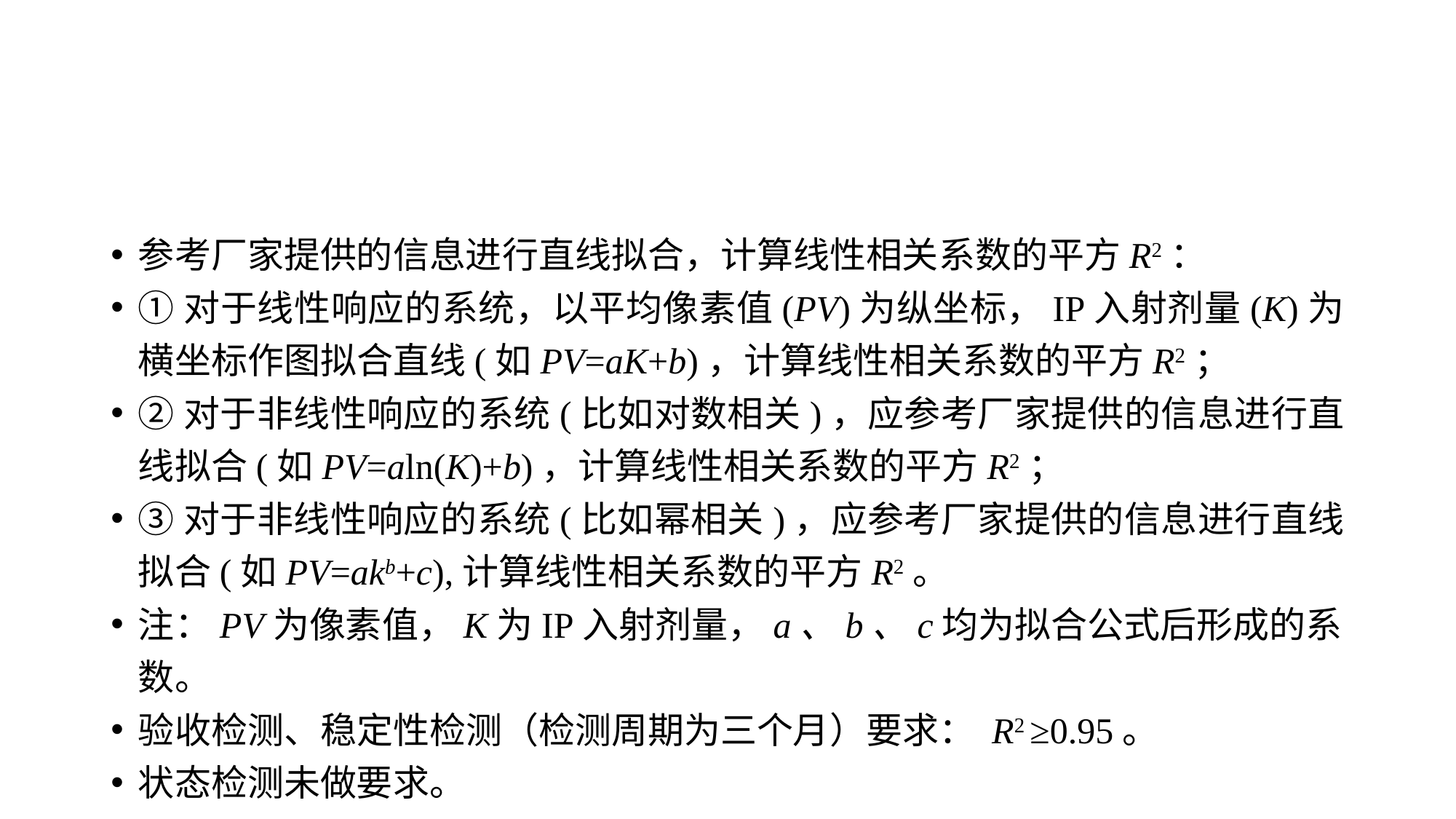

#
参考厂家提供的信息进行直线拟合，计算线性相关系数的平方R2：
①对于线性响应的系统，以平均像素值(PV)为纵坐标，IP入射剂量(K)为横坐标作图拟合直线(如PV=aK+b)，计算线性相关系数的平方R2；
②对于非线性响应的系统(比如对数相关)，应参考厂家提供的信息进行直线拟合(如PV=aln(K)+b)，计算线性相关系数的平方R2；
③对于非线性响应的系统(比如幂相关)，应参考厂家提供的信息进行直线拟合(如PV=akb+c),计算线性相关系数的平方R2。
注：PV为像素值，K为IP入射剂量，a、b、c均为拟合公式后形成的系数。
验收检测、稳定性检测（检测周期为三个月）要求： R2 ≥0.95。
状态检测未做要求。